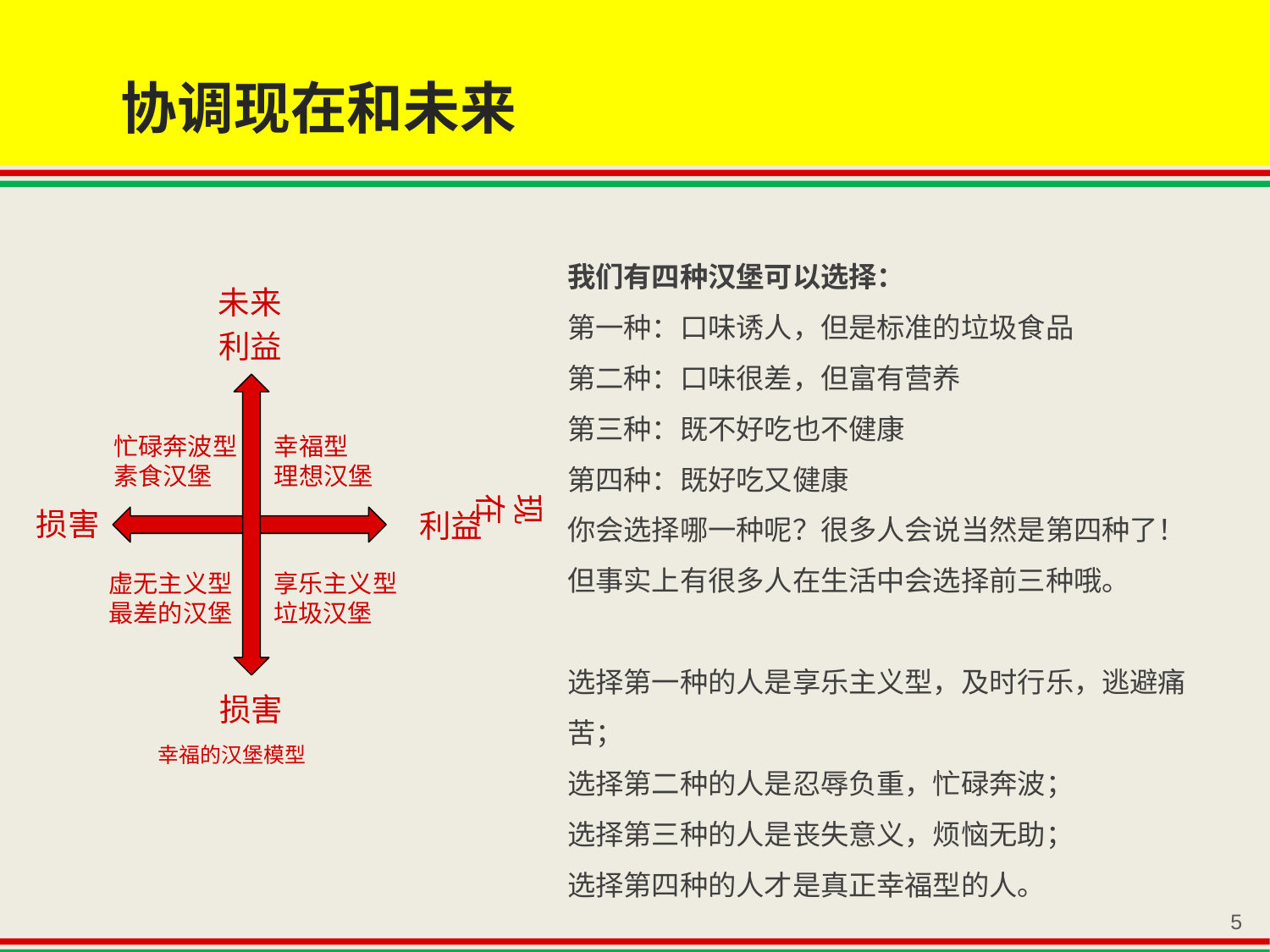

协调现在和未来

我们有四种汉堡可以选择：
第一种：口味诱人，但是标准的垃圾食品
第二种：口味很差，但富有营养
第三种：既不好吃也不健康
第四种：既好吃又健康
你会选择哪一种呢？很多人会说当然是第四种了！
但事实上有很多人在生活中会选择前三种哦。

选择第一种的人是享乐主义型，及时行乐，逃避痛苦；
选择第二种的人是忍辱负重，忙碌奔波；
选择第三种的人是丧失意义，烦恼无助；
选择第四种的人才是真正幸福型的人。
未来
利益
忙碌奔波型
素食汉堡
幸福型
理想汉堡
利益

虚无主义型
最差的汉堡
享乐主义型
垃圾汉堡
损害
损害
现在
           幸福的汉堡模型
5